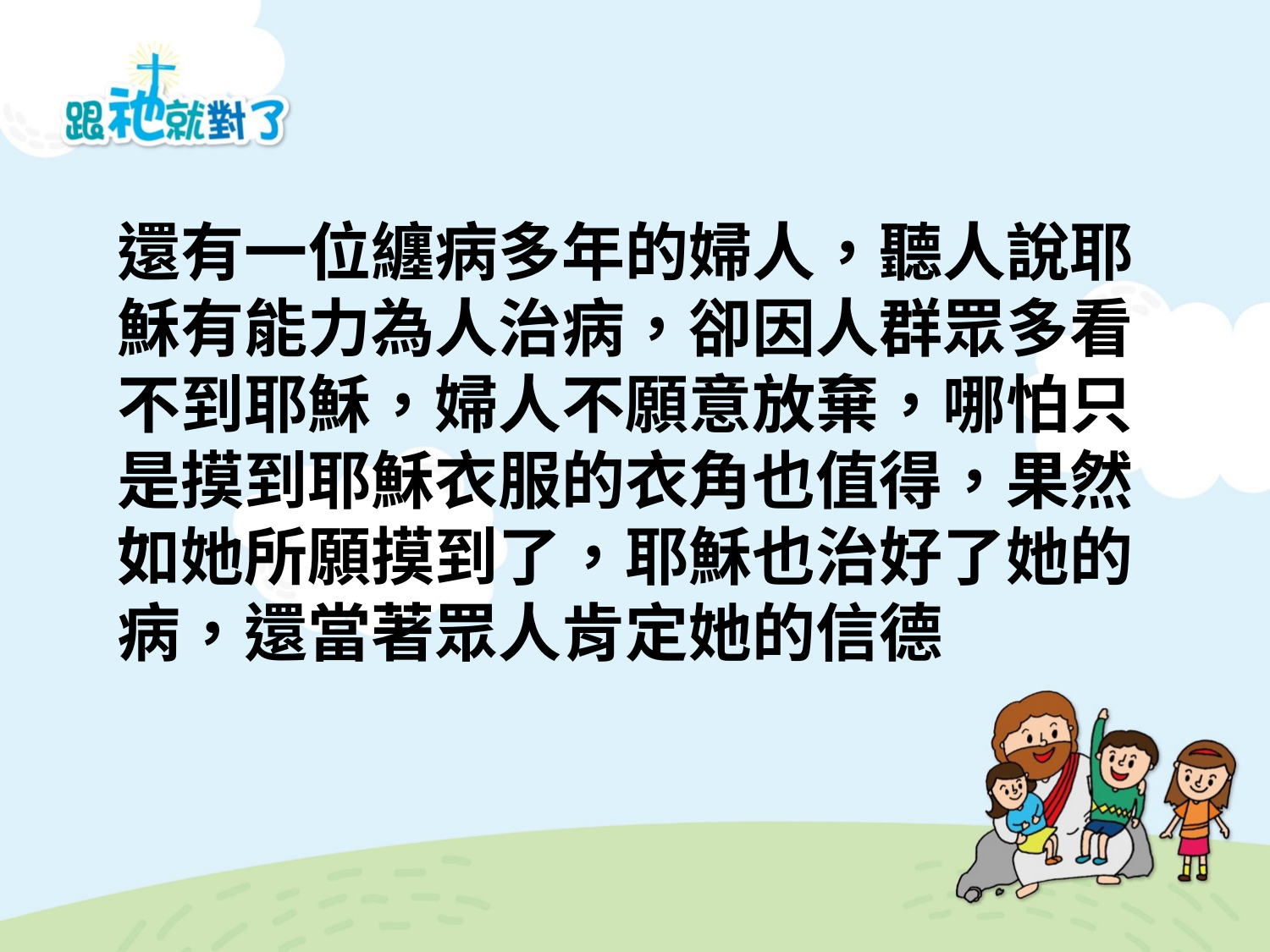

還有一位纏病多年的婦人，聽人說耶穌有能力為人治病，卻因人群眾多看不到耶穌，婦人不願意放棄，哪怕只是摸到耶穌衣服的衣角也值得，果然如她所願摸到了，耶穌也治好了她的病，還當著眾人肯定她的信德